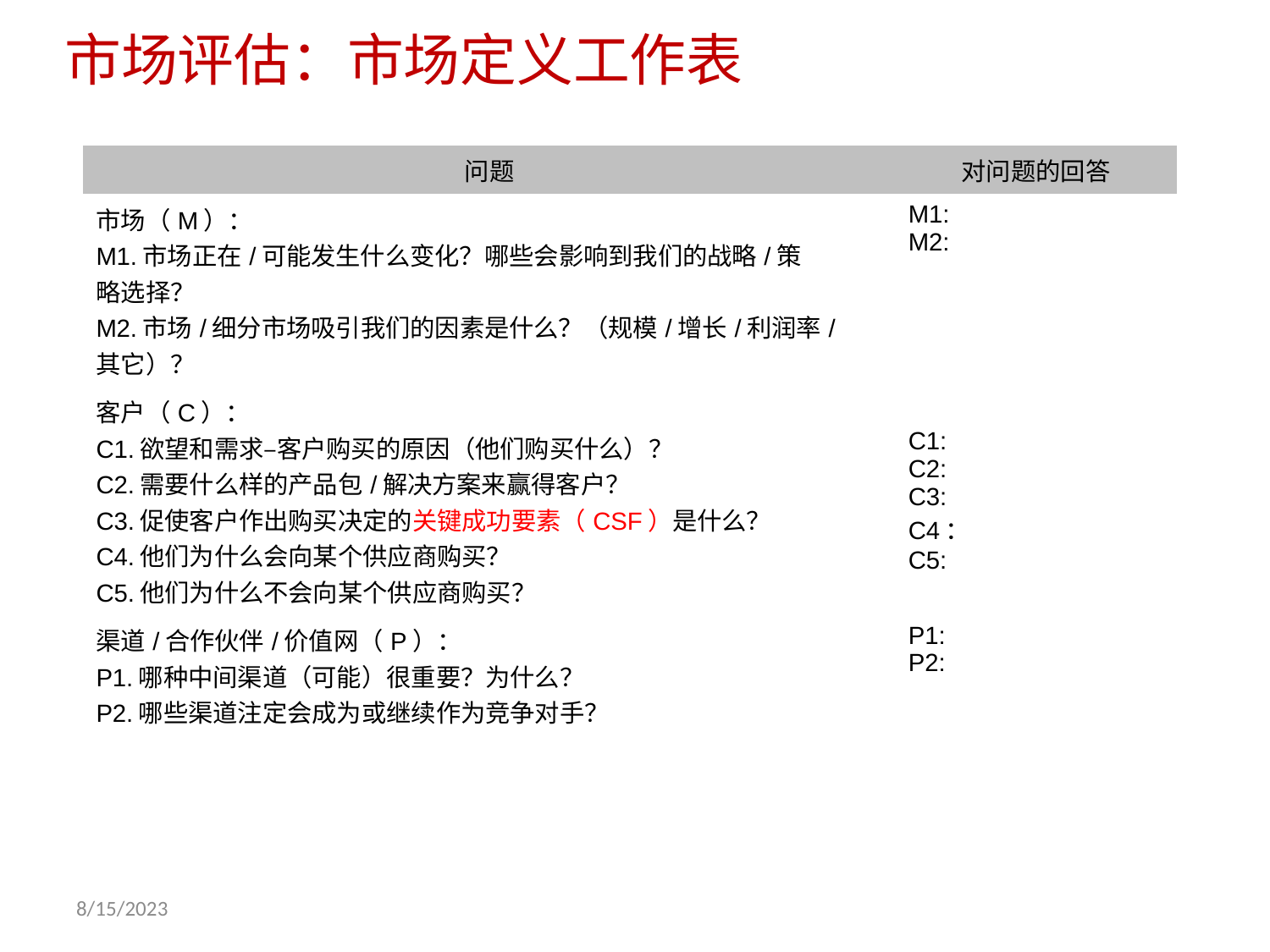

市场评估：市场定义工作表
| 问题 | 对问题的回答 |
| --- | --- |
| 市场（M）： M1.市场正在/可能发生什么变化？哪些会影响到我们的战略/策 略选择？ M2.市场/细分市场吸引我们的因素是什么？（规模/增长/利润率/ 其它）？ | M1: M2: |
| 客户（C）： C1.欲望和需求–客户购买的原因（他们购买什么）？ C2.需要什么样的产品包/解决方案来赢得客户？ C3.促使客户作出购买决定的关键成功要素（CSF）是什么？ C4.他们为什么会向某个供应商购买？ C5.他们为什么不会向某个供应商购买？ | C1: C2: C3: C4： C5: |
| 渠道/合作伙伴/价值网（P）： P1.哪种中间渠道（可能）很重要？为什么？ P2.哪些渠道注定会成为或继续作为竞争对手？ | P1: P2: |

8/15/2023